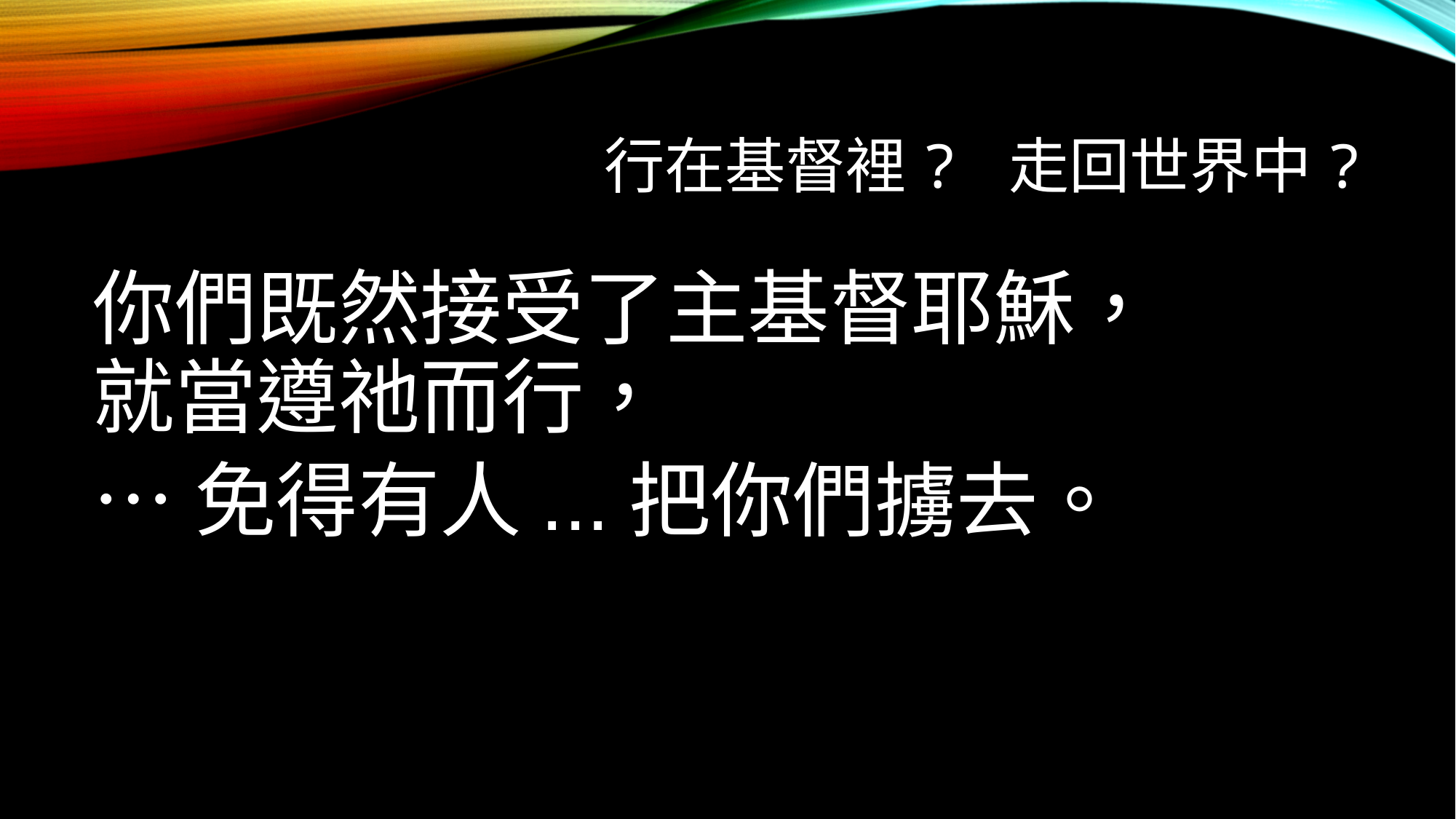

# 行在基督裡? 走回世界中?
你們既然接受了主基督耶穌，
就當遵祂而行，
…免得有人...把你們擄去。